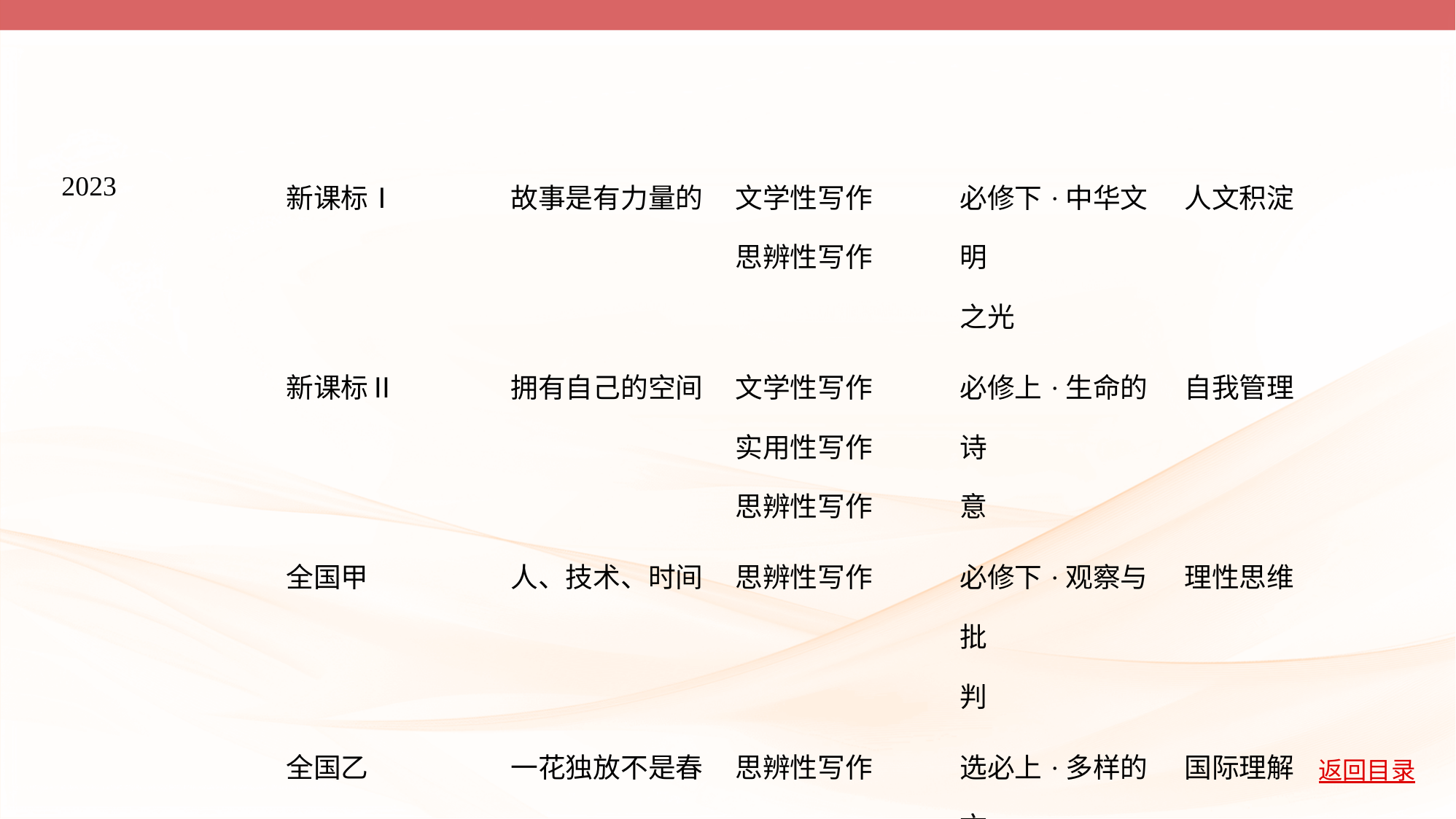

| 2023 | 新课标Ⅰ | 故事是有力量的 | 文学性写作 思辨性写作 | 必修下·中华文明 之光 | 人文积淀 |
| --- | --- | --- | --- | --- | --- |
|  | 新课标Ⅱ | 拥有自己的空间 | 文学性写作 实用性写作 思辨性写作 | 必修上·生命的诗 意 | 自我管理 |
|  | 全国甲 | 人、技术、时间 | 思辨性写作 | 必修下·观察与批 判 | 理性思维 |
|  | 全国乙 | 一花独放不是春 | 思辨性写作 | 选必上·多样的文 化 | 国际理解 |